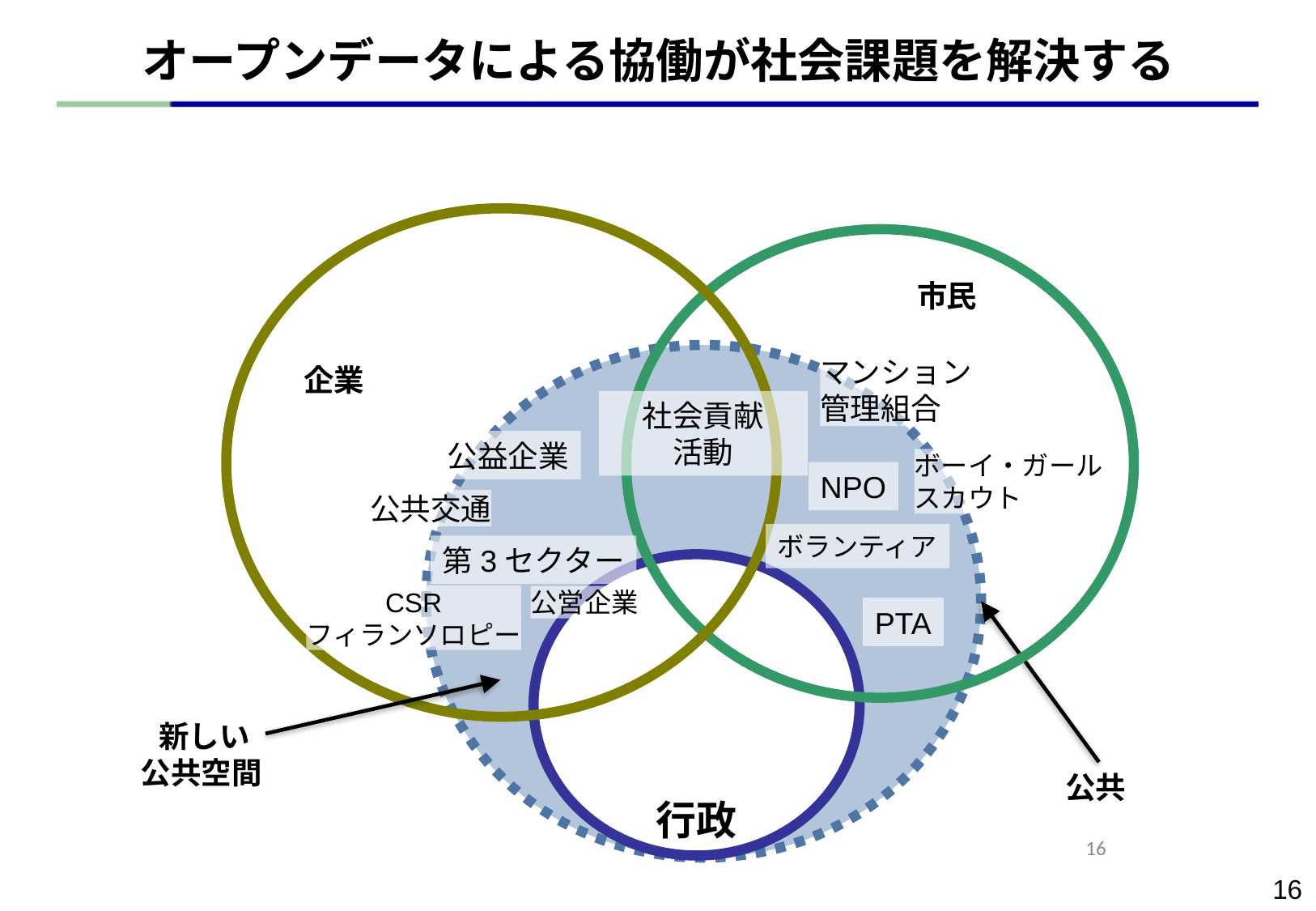

オープンデータによる協働が社会課題を解決する

市民

マンション
管理組合
企業
社会貢献
活動
公益企業
ボーイ・ガール
スカウト
NPO
公共交通
ボランティア
第3セクター

CSR
フィランソロピー
公営企業
PTA
新しい
公共空間
公共
行政
16